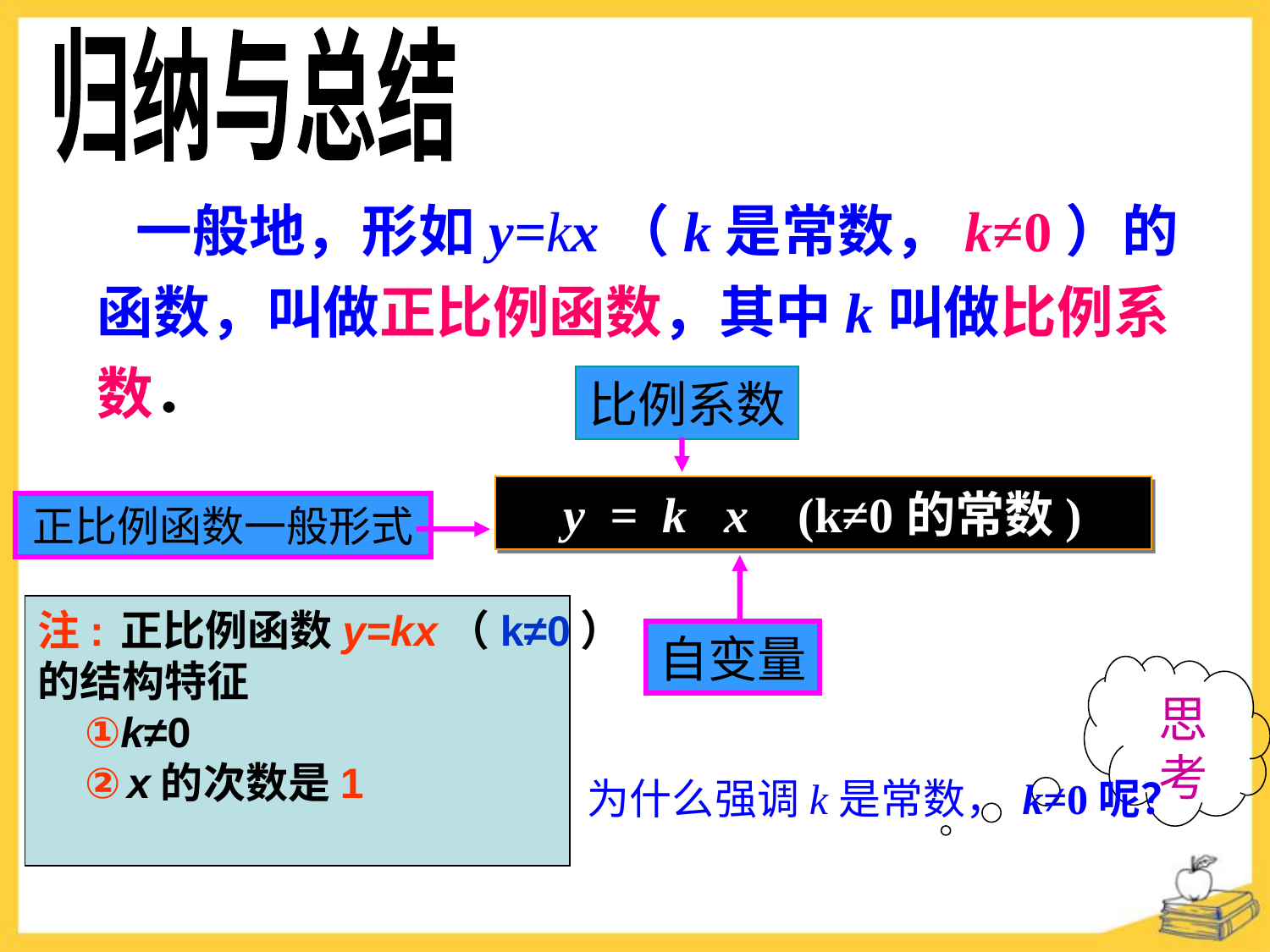

归纳与总结
  一般地，形如y=kx（k是常数，k≠0）的函数，叫做正比例函数，其中k叫做比例系数．

正比例函数一般形式

自变量
比例系数

y  =  k   x    (k≠0的常数)
注: 正比例函数y=kx（k≠0）
的结构特征
    ①k≠0
    ②x的次数是1

思考
为什么强调k是常数， k≠0呢？